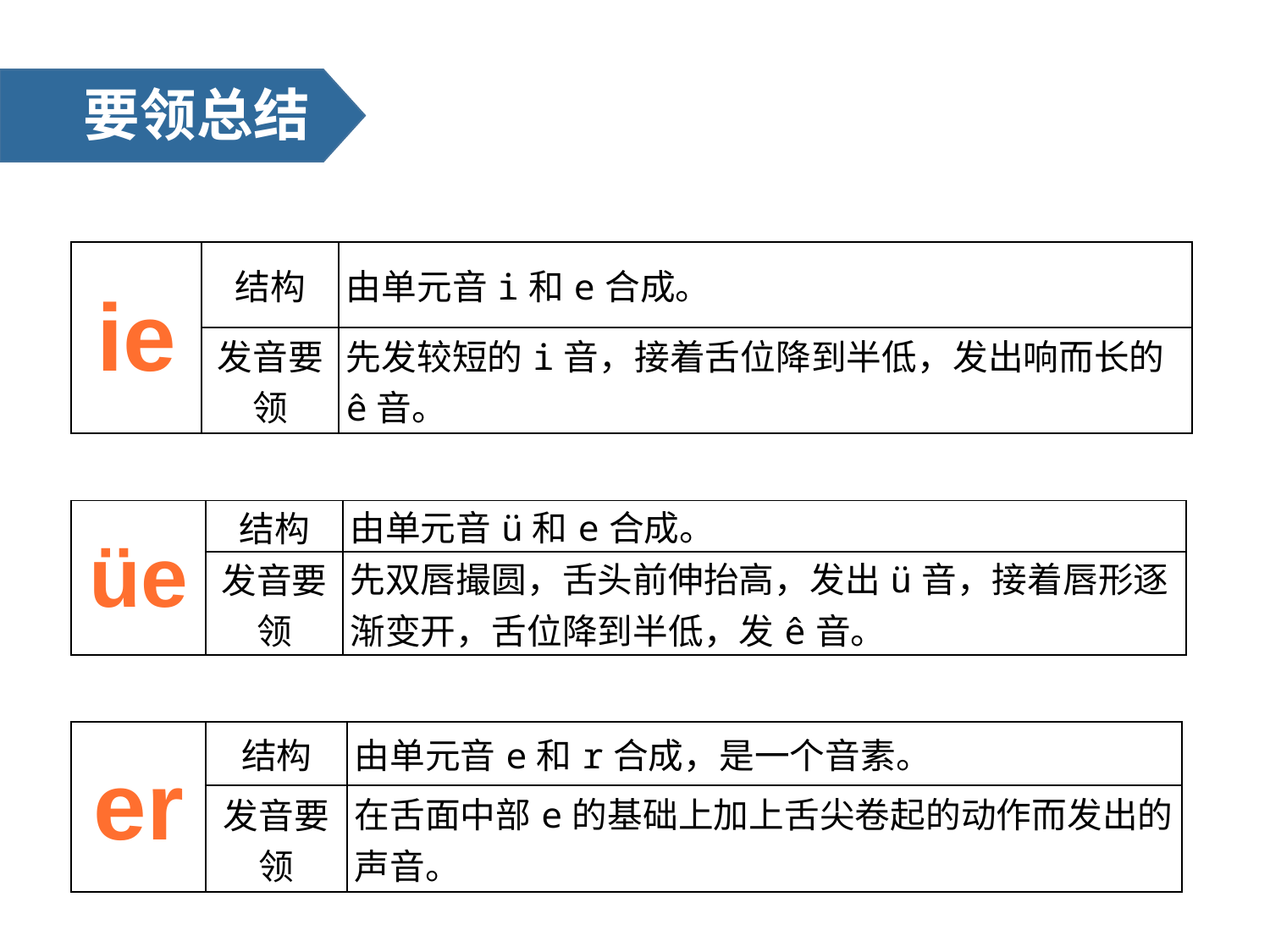

要领总结
| ie | 结构 | 由单元音i和e合成。 |
| --- | --- | --- |
|  | 发音要领 | 先发较短的i音，接着舌位降到半低，发出响而长的ê音。 |
| üe | 结构 | 由单元音ü和e合成。 |
| --- | --- | --- |
|  | 发音要领 | 先双唇撮圆，舌头前伸抬高，发出ü音，接着唇形逐渐变开，舌位降到半低，发ê音。 |
| er | 结构 | 由单元音e和r合成，是一个音素。 |
| --- | --- | --- |
|  | 发音要领 | 在舌面中部e的基础上加上舌尖卷起的动作而发出的声音。 |